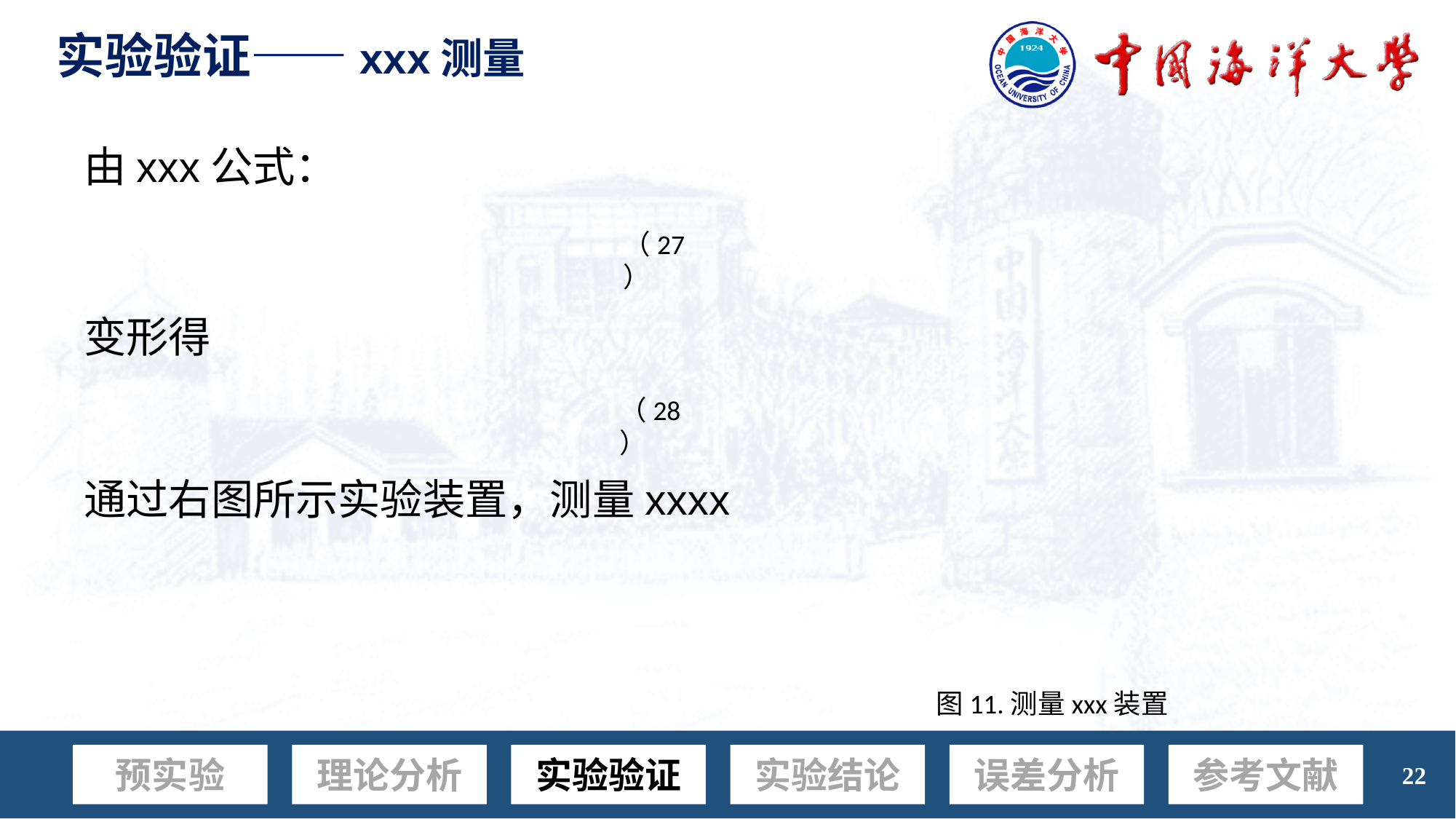

实验验证——xxx测量
由xxx公式：

变形得

通过右图所示实验装置，测量xxxx

（27）
（28）
图11.测量xxx装置
实验结论
误差分析
参考文献
# 预实验
理论分析
实验验证
22